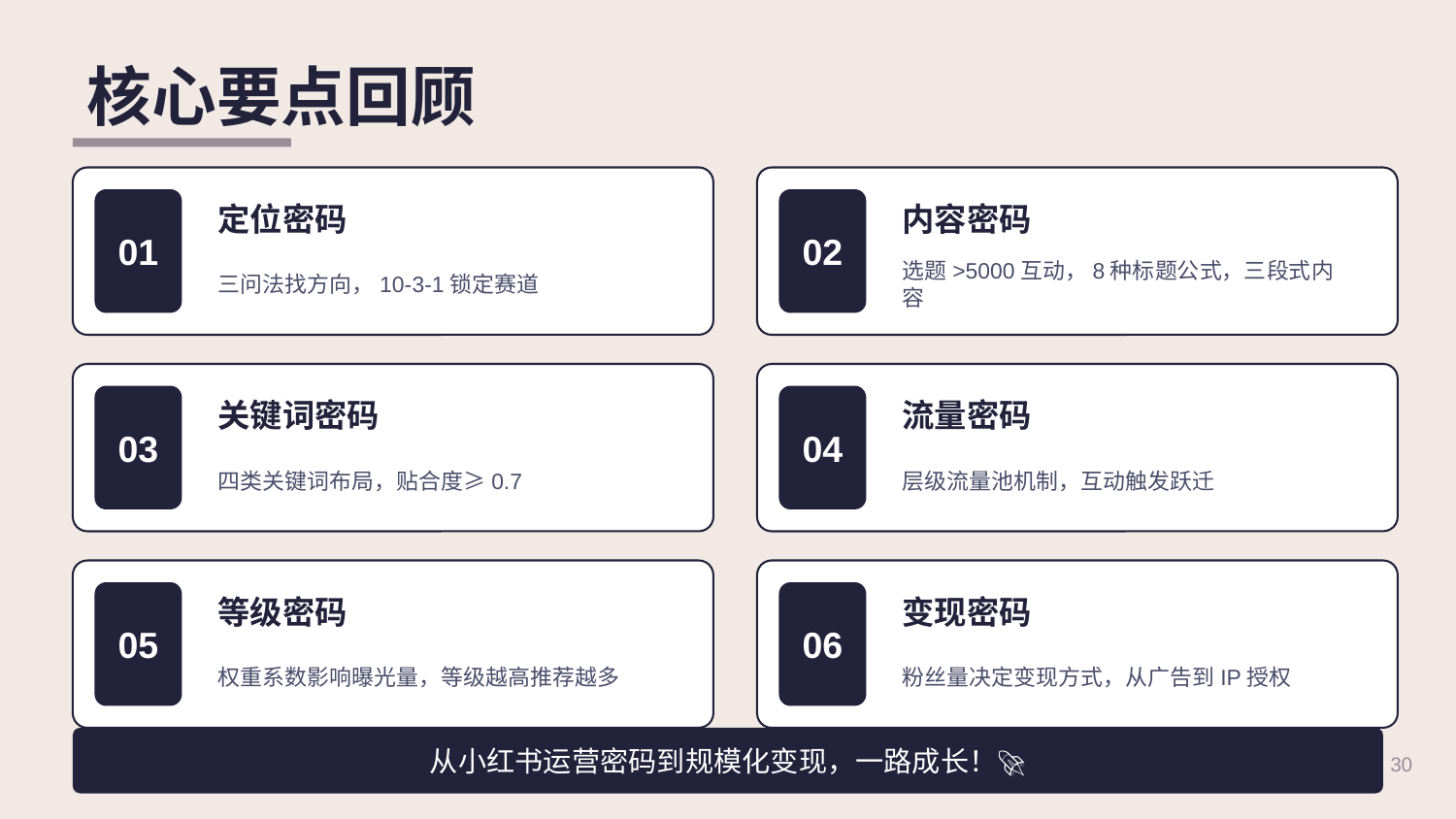

核心要点回顾

01
定位密码

02
内容密码
三问法找方向，10-3-1锁定赛道
选题>5000互动，8种标题公式，三段式内容

03
关键词密码

04
流量密码
四类关键词布局，贴合度≥0.7
层级流量池机制，互动触发跃迁

05
等级密码

06
变现密码
权重系数影响曝光量，等级越高推荐越多
粉丝量决定变现方式，从广告到IP授权

从小红书运营密码到规模化变现，一路成长！🚀
30